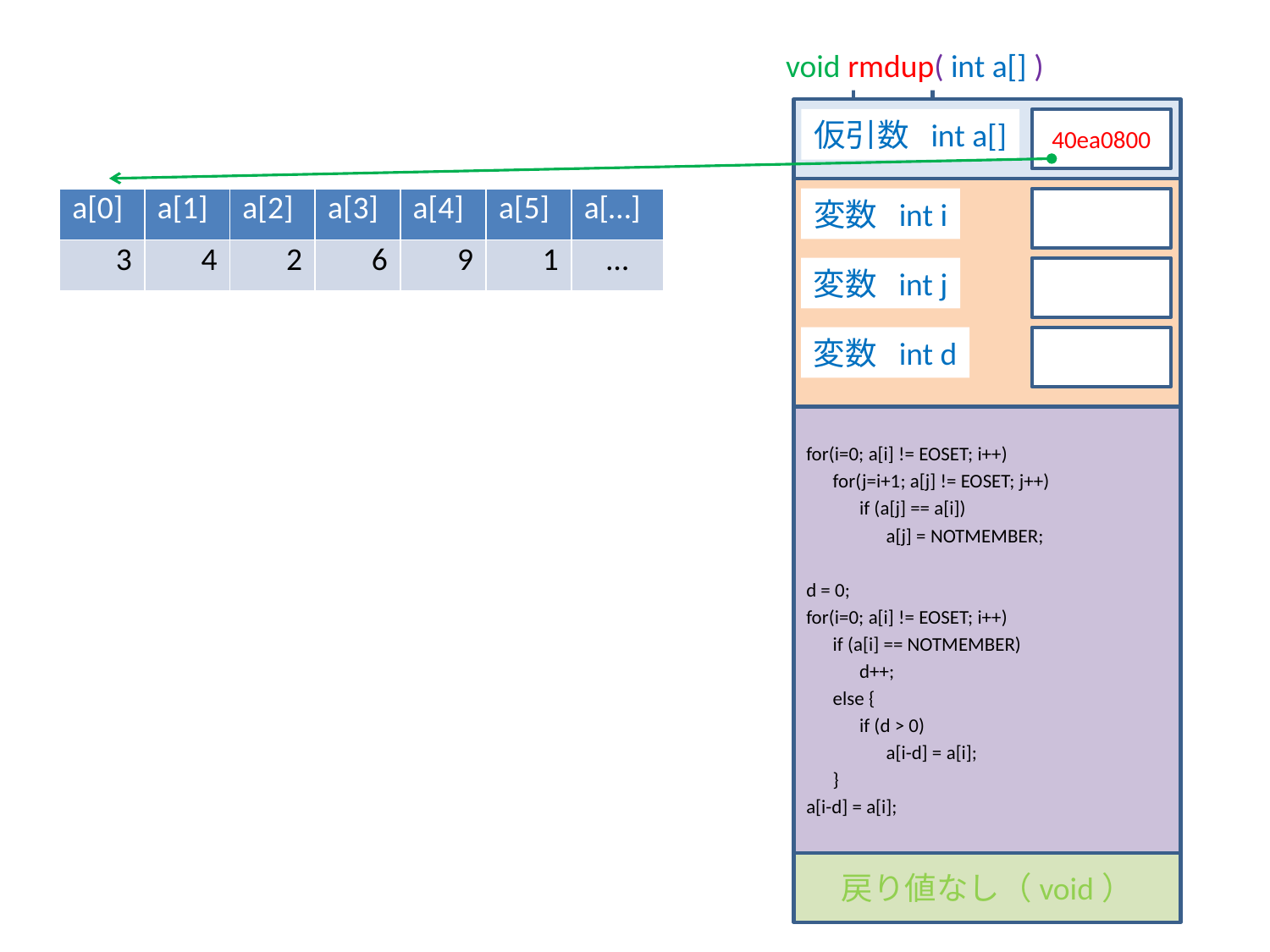

void rmdup( int a[] )
i =
15

仮引数  int a[]
`
40ea0800

| a[0] | a[1] | a[2] | a[3] | a[4] | a[5] | a[…] |
| --- | --- | --- | --- | --- | --- | --- |
| 3 | 4 | 2 | 6 | 9 | 1 | … |
変数  int i

変数  int j

変数  int d

for(i=0; a[i] != EOSET; i++)
      for(j=i+1; a[j] != EOSET; j++)
            if (a[j] == a[i])
                  a[j] = NOTMEMBER;

d = 0;
for(i=0; a[i] != EOSET; i++)
      if (a[i] == NOTMEMBER)
            d++;
      else {
            if (d > 0)
                  a[i-d] = a[i];
      }
a[i-d] = a[i];
戻り値なし（void）